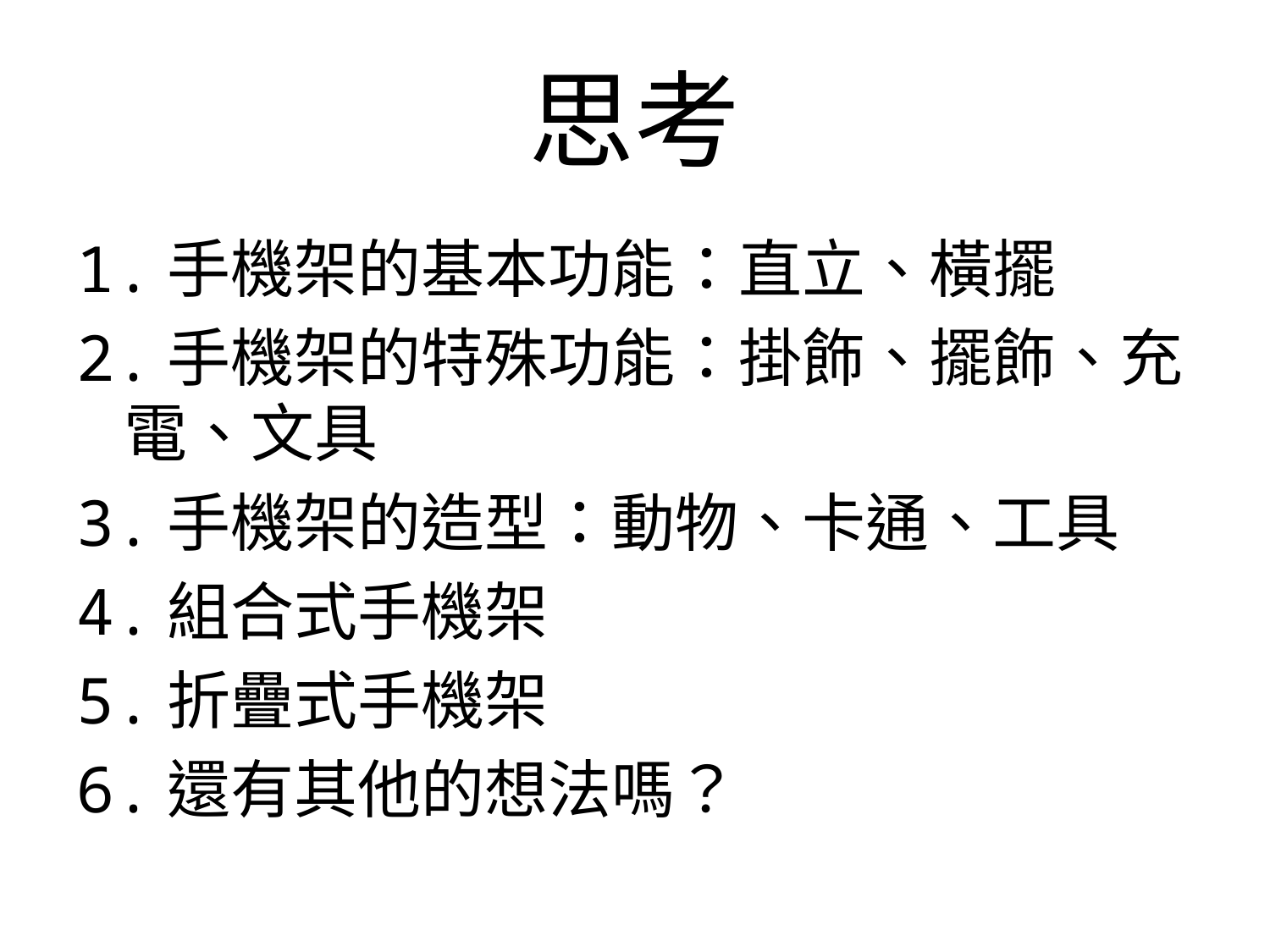

# 思考
1.手機架的基本功能：直立、橫擺
2.手機架的特殊功能：掛飾、擺飾、充電、文具
3.手機架的造型：動物、卡通、工具
4.組合式手機架
5.折疊式手機架
6.還有其他的想法嗎？